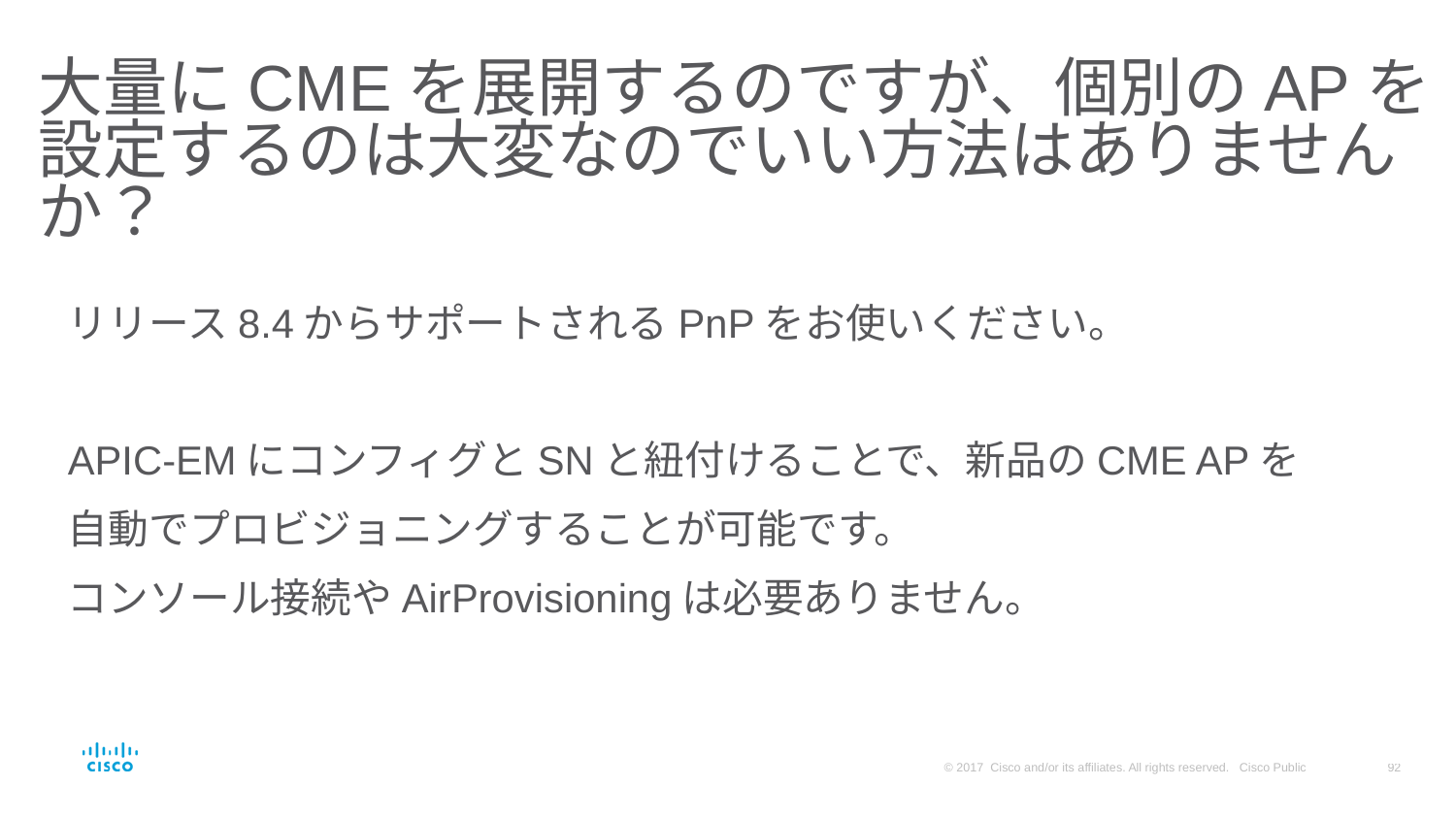

# 大量にCMEを展開するのですが、個別のAPを 設定するのは大変なのでいい方法はありませんか？
リリース8.4からサポートされるPnPをお使いください。

APIC-EMにコンフィグとSNと紐付けることで、新品のCME APを
自動でプロビジョニングすることが可能です。
コンソール接続やAirProvisioningは必要ありません。